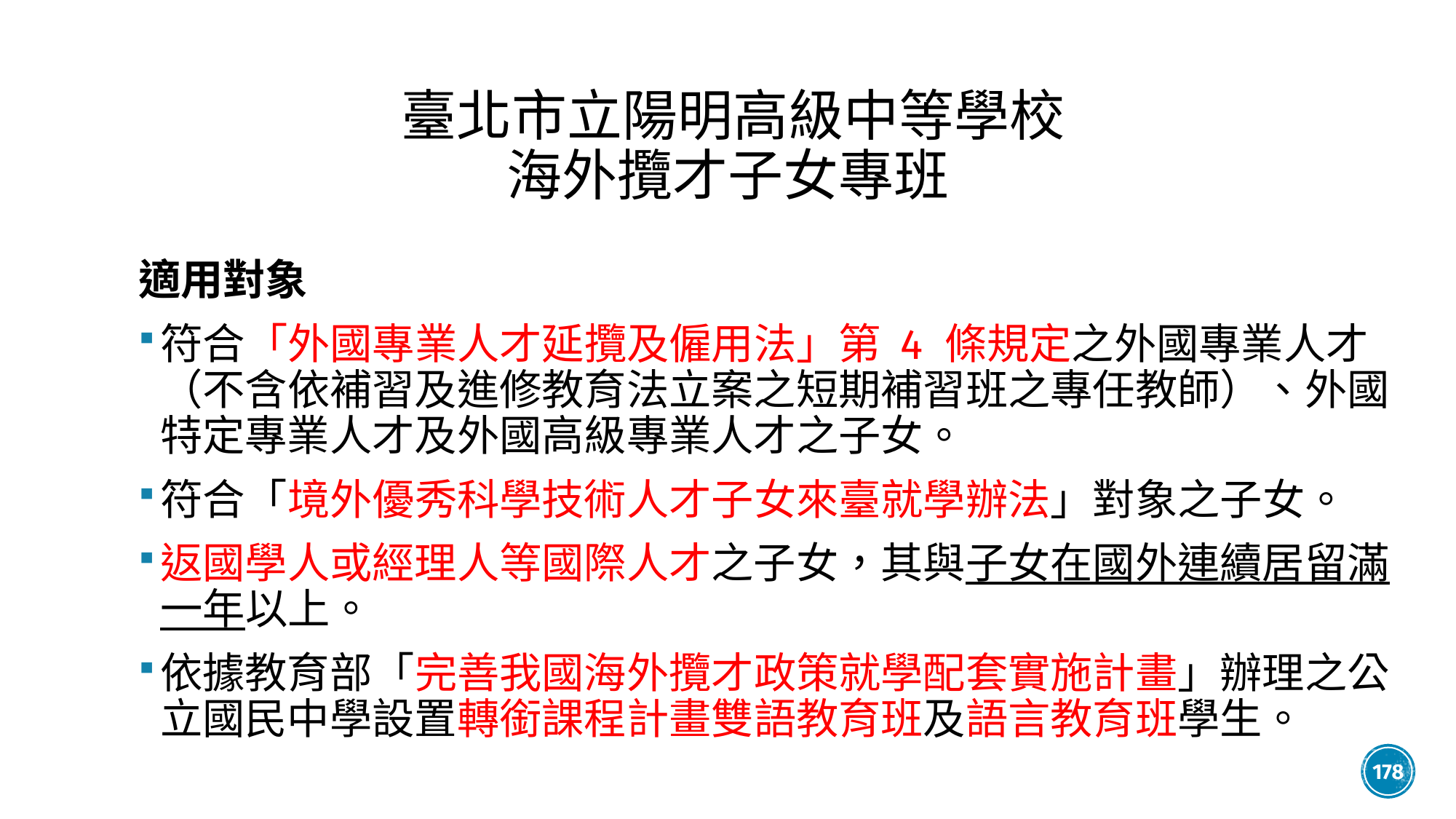

# 臺北市立陽明高級中等學校 海外攬才子女專班
適用對象
符合「外國專業人才延攬及僱用法」第 4 條規定之外國專業人才（不含依補習及進修教育法立案之短期補習班之專任教師）、外國特定專業人才及外國高級專業人才之子女。
符合「境外優秀科學技術人才子女來臺就學辦法」對象之子女。
返國學人或經理人等國際人才之子女，其與子女在國外連續居留滿一年以上。
依據教育部「完善我國海外攬才政策就學配套實施計畫」辦理之公立國民中學設置轉銜課程計畫雙語教育班及語言教育班學生。

178